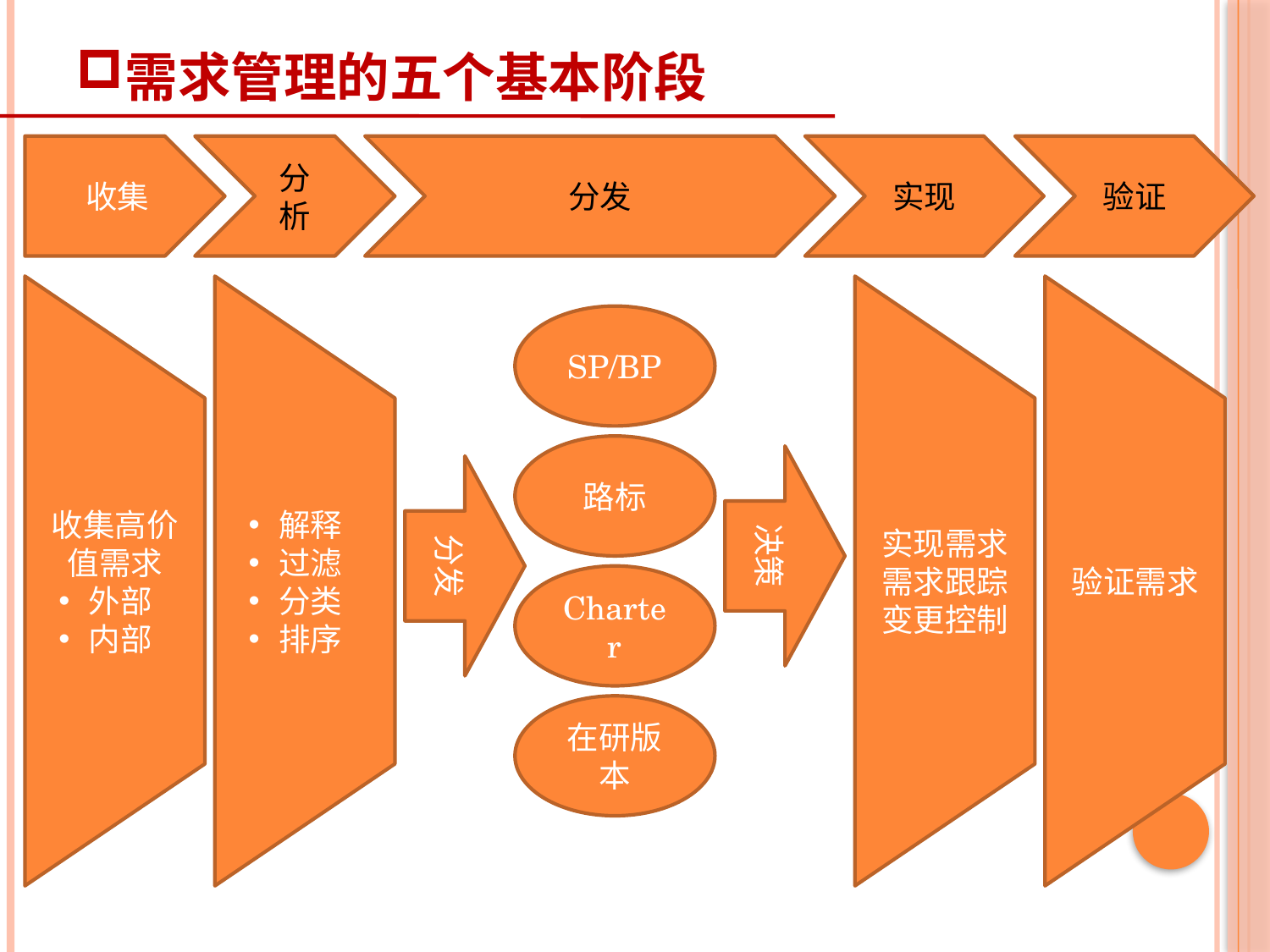

# 需求管理的五个基本阶段
 收集
分析
分发
实现
验证
SP/BP
路标
决策
分发
收集高价值需求
外部
内部
解释
过滤
分类
排序
实现需求
需求跟踪
变更控制
验证需求
Charter
在研版本